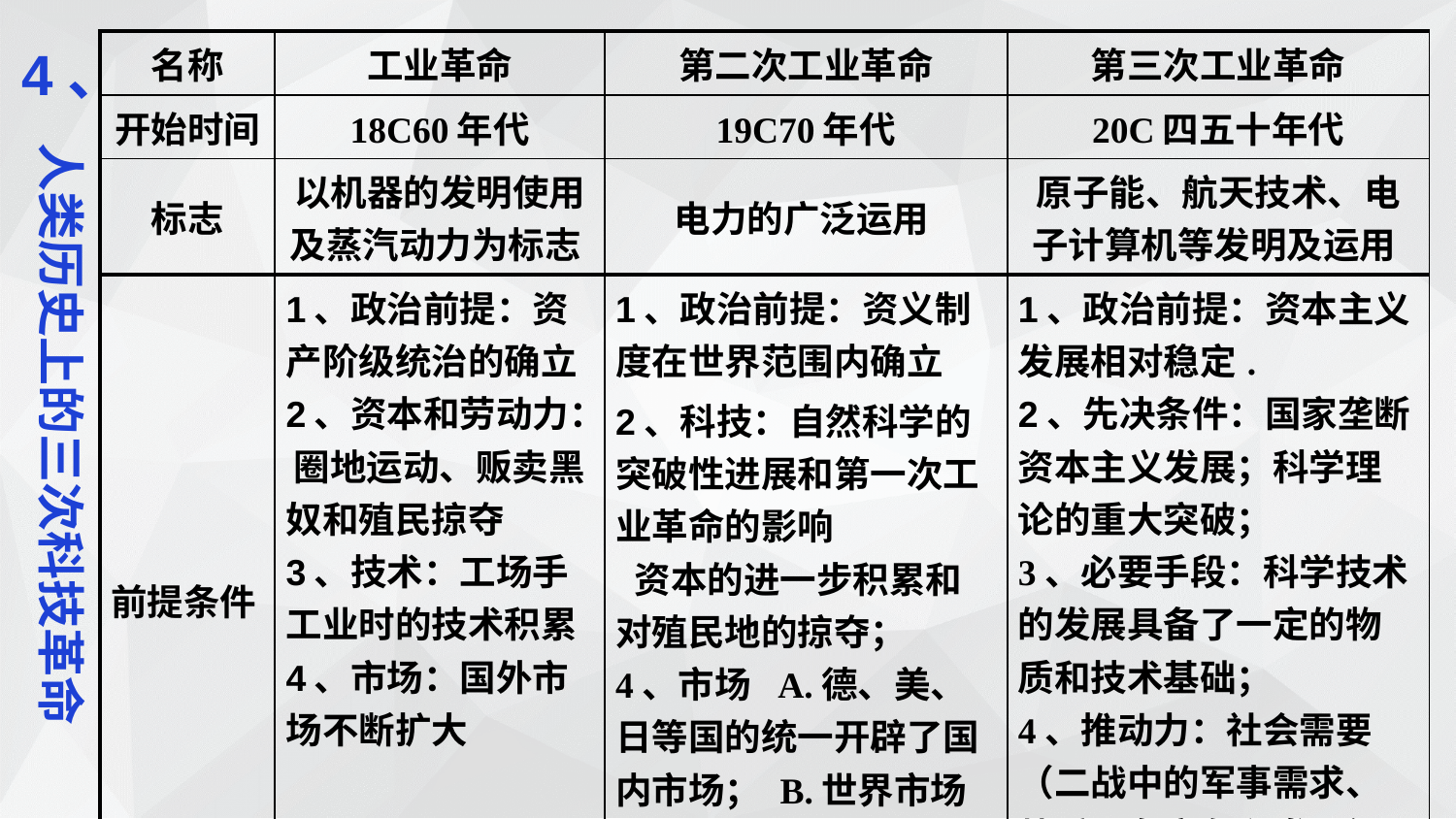

4、
| 名称 | 工业革命 | 第二次工业革命 | 第三次工业革命 |
| --- | --- | --- | --- |
| 开始时间 | 18C60年代 | 19C70年代 | 20C四五十年代 |
| 标志 | 以机器的发明使用及蒸汽动力为标志 | 电力的广泛运用 | 原子能、航天技术、电子计算机等发明及运用 |
| 前提条件 | 1、政治前提：资产阶级统治的确立 2、资本和劳动力： 圈地运动、贩卖黑奴和殖民掠夺 3、技术：工场手工业时的技术积累 4、市场：国外市场不断扩大 | 1、政治前提：资义制度在世界范围内确立 2、科技：自然科学的突破性进展和第一次工业革命的影响 资本的进一步积累和对殖民地的掠夺； 4、市场 A.德、美、日等国的统一开辟了国内市场； B.世界市场的和资本主义世界体系的初步形成形成 | 1、政治前提：资本主义发展相对稳定. 2、先决条件：国家垄断资本主义发展；科学理论的重大突破； 3、必要手段：科学技术的发展具备了一定的物质和技术基础； 4、推动力：社会需要（二战中的军事需求、 战后军备竞争和发展经济的要求） |
人类历史上的三次科技革命